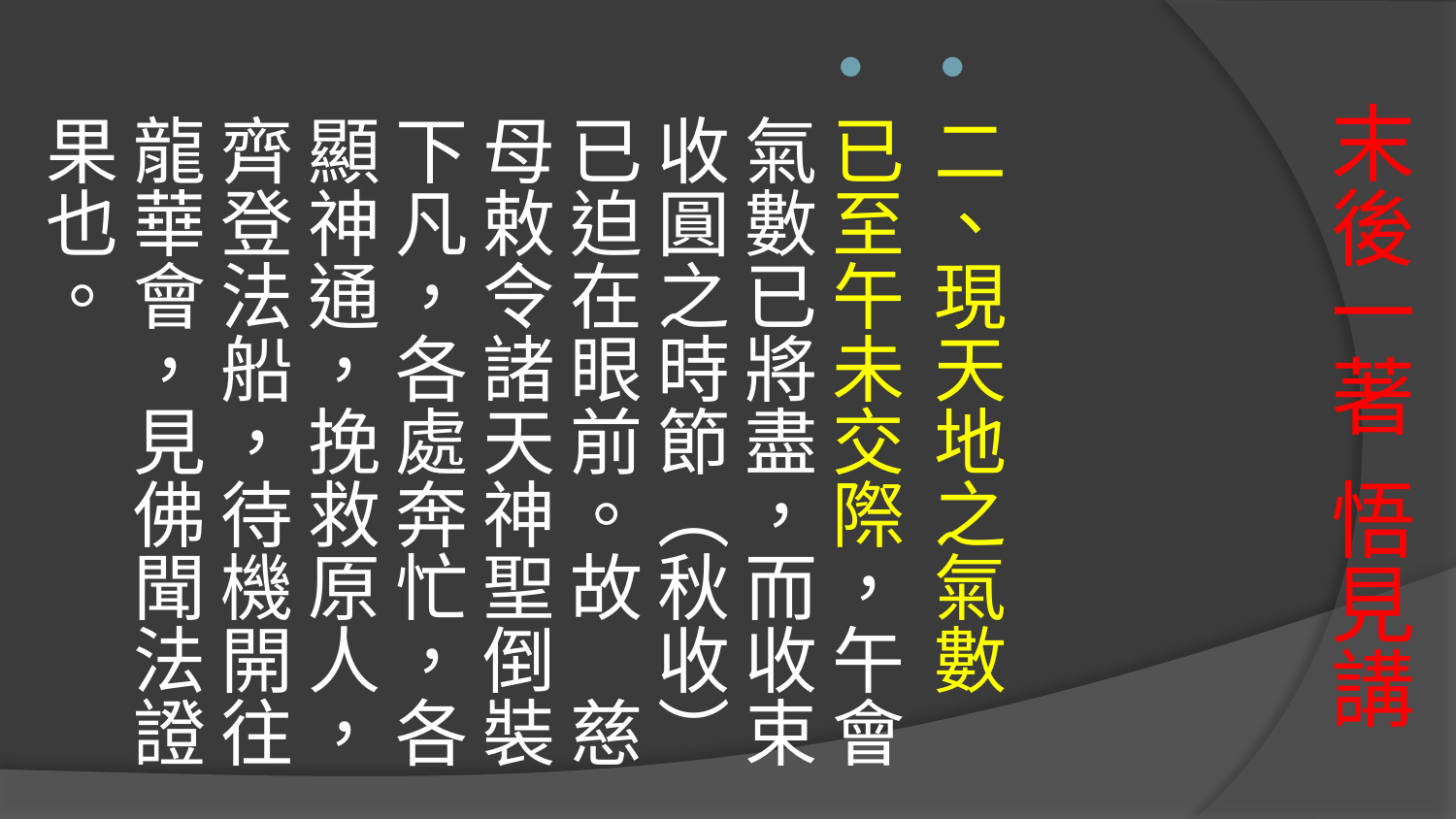

二、現天地之氣數
已至午未交際，午會氣數已將盡，而收束收圓之時節（秋收）已迫在眼前。故　慈母敕令諸天神聖倒裝下凡，各處奔忙，各顯神通，挽救原人，齊登法船，待機開往龍華會，見佛聞法證果也。
# 末後一著  悟見講